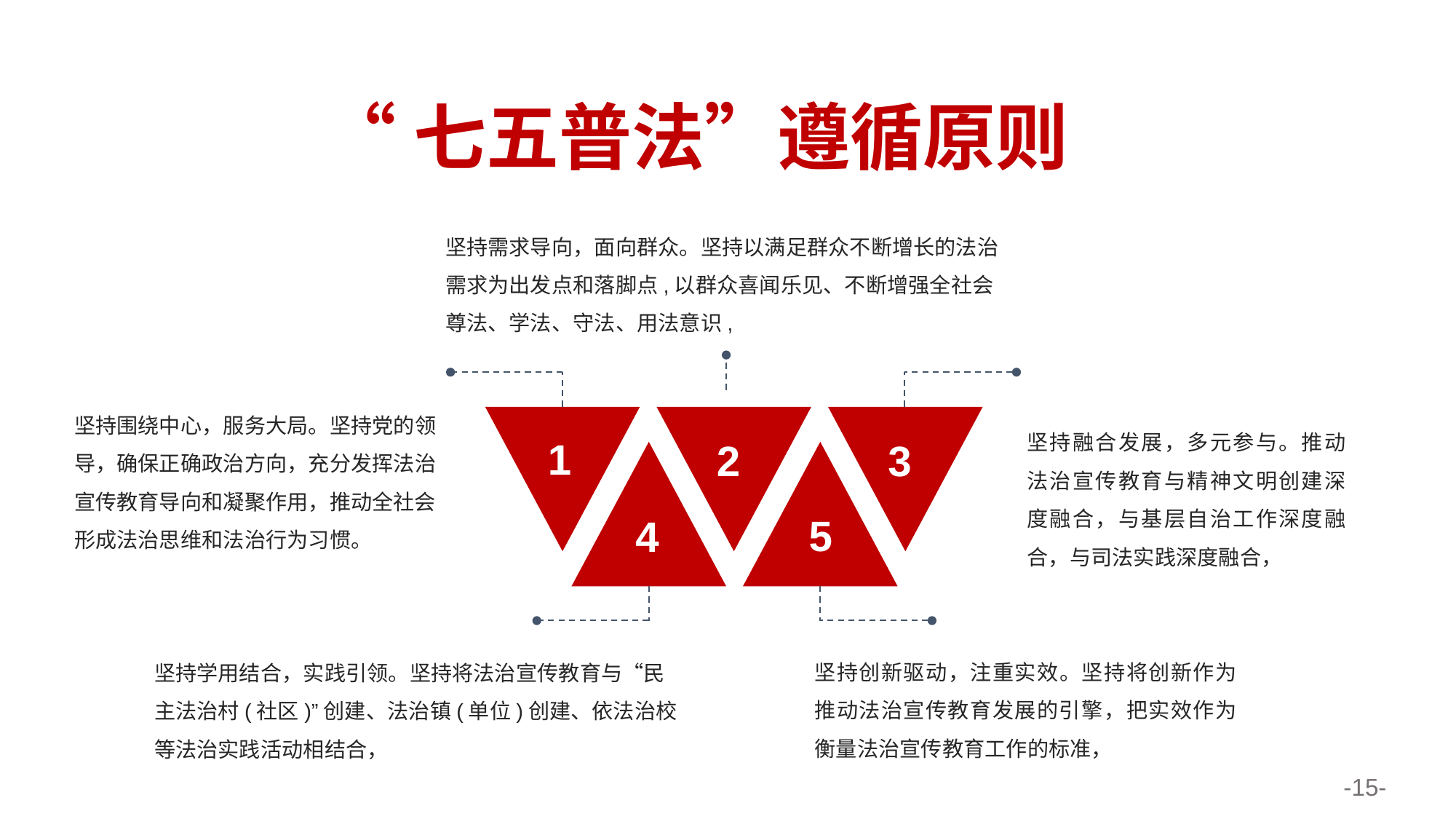

“七五普法”遵循原则
坚持需求导向，面向群众。坚持以满足群众不断增长的法治需求为出发点和落脚点,以群众喜闻乐见、不断增强全社会尊法、学法、守法、用法意识,

坚持围绕中心，服务大局。坚持党的领导，确保正确政治方向，充分发挥法治宣传教育导向和凝聚作用，推动全社会形成法治思维和法治行为习惯。
坚持融合发展，多元参与。推动法治宣传教育与精神文明创建深度融合，与基层自治工作深度融合，与司法实践深度融合，
1
2
3
5
4
坚持创新驱动，注重实效。坚持将创新作为推动法治宣传教育发展的引擎，把实效作为衡量法治宣传教育工作的标准，
坚持学用结合，实践引领。坚持将法治宣传教育与“民主法治村(社区)”创建、法治镇(单位)创建、依法治校等法治实践活动相结合，